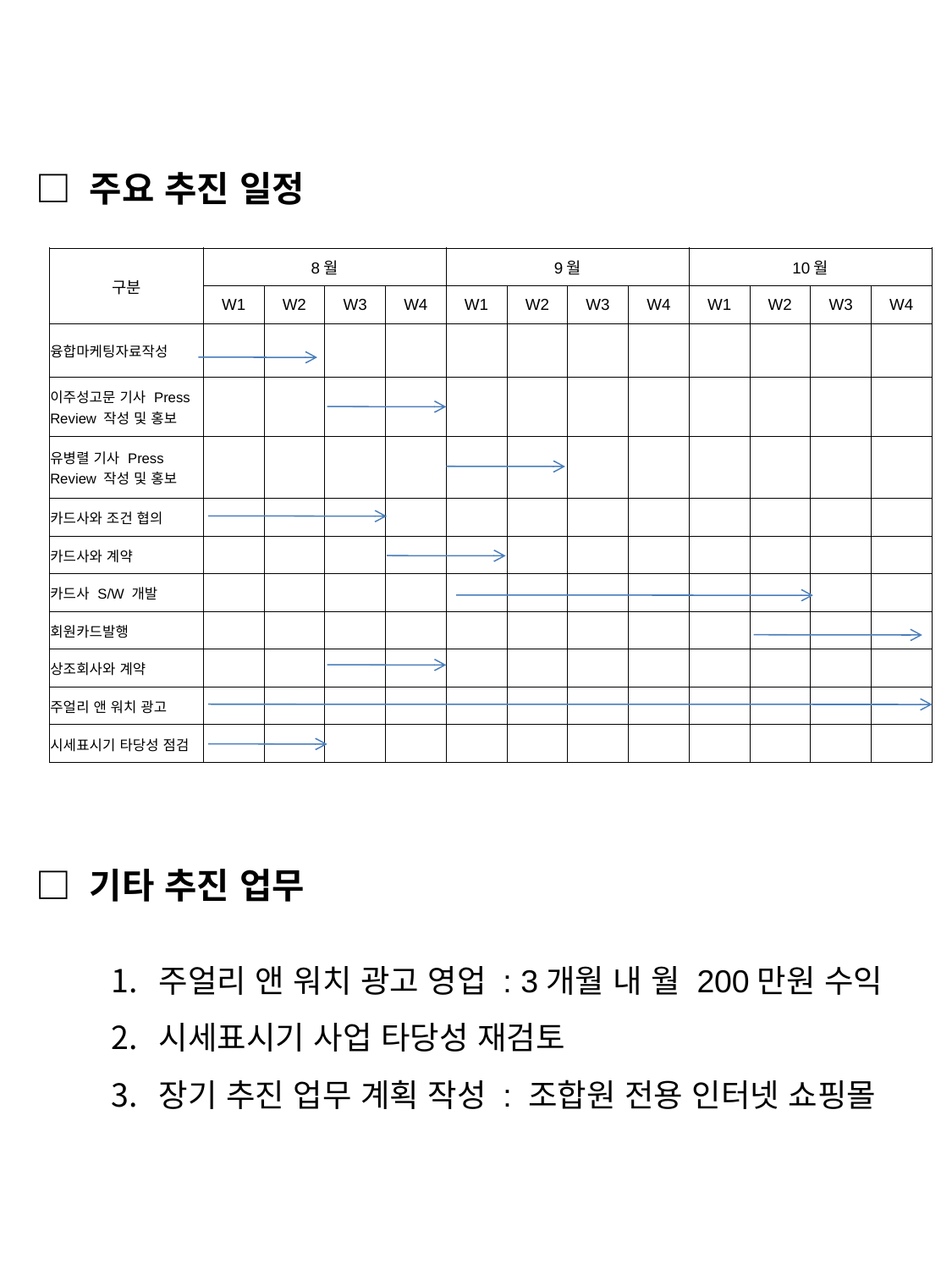

□ 주요 추진 일정
| 구분 | 8월 |  |  |  | 9월 |  |  |  | 10월 |  |  |  |
| --- | --- | --- | --- | --- | --- | --- | --- | --- | --- | --- | --- | --- |
|  | W1 | W2 | W3 | W4 | W1 | W2 | W3 | W4 | W1 | W2 | W3 | W4 |
| 융합마케팅자료작성 |  |  |  |  |  |  |  |  |  |  |  |  |
| 이주성고문 기사 Press Review 작성 및 홍보 |  |  |  |  |  |  |  |  |  |  |  |  |
| 유병렬 기사 Press Review 작성 및 홍보 |  |  |  |  |  |  |  |  |  |  |  |  |
| 카드사와 조건 협의 |  |  |  |  |  |  |  |  |  |  |  |  |
| 카드사와 계약 |  |  |  |  |  |  |  |  |  |  |  |  |
| 카드사 S/W 개발 |  |  |  |  |  |  |  |  |  |  |  |  |
| 회원카드발행 |  |  |  |  |  |  |  |  |  |  |  |  |
| 상조회사와 계약 |  |  |  |  |  |  |  |  |  |  |  |  |
| 주얼리 앤 워치 광고 |  |  |  |  |  |  |  |  |  |  |  |  |
| 시세표시기 타당성 점검 |  |  |  |  |  |  |  |  |  |  |  |  |
□ 기타 추진 업무
주얼리 앤 워치 광고 영업 : 3개월 내 월 200만원 수익
시세표시기 사업 타당성 재검토
장기 추진 업무 계획 작성 : 조합원 전용 인터넷 쇼핑몰